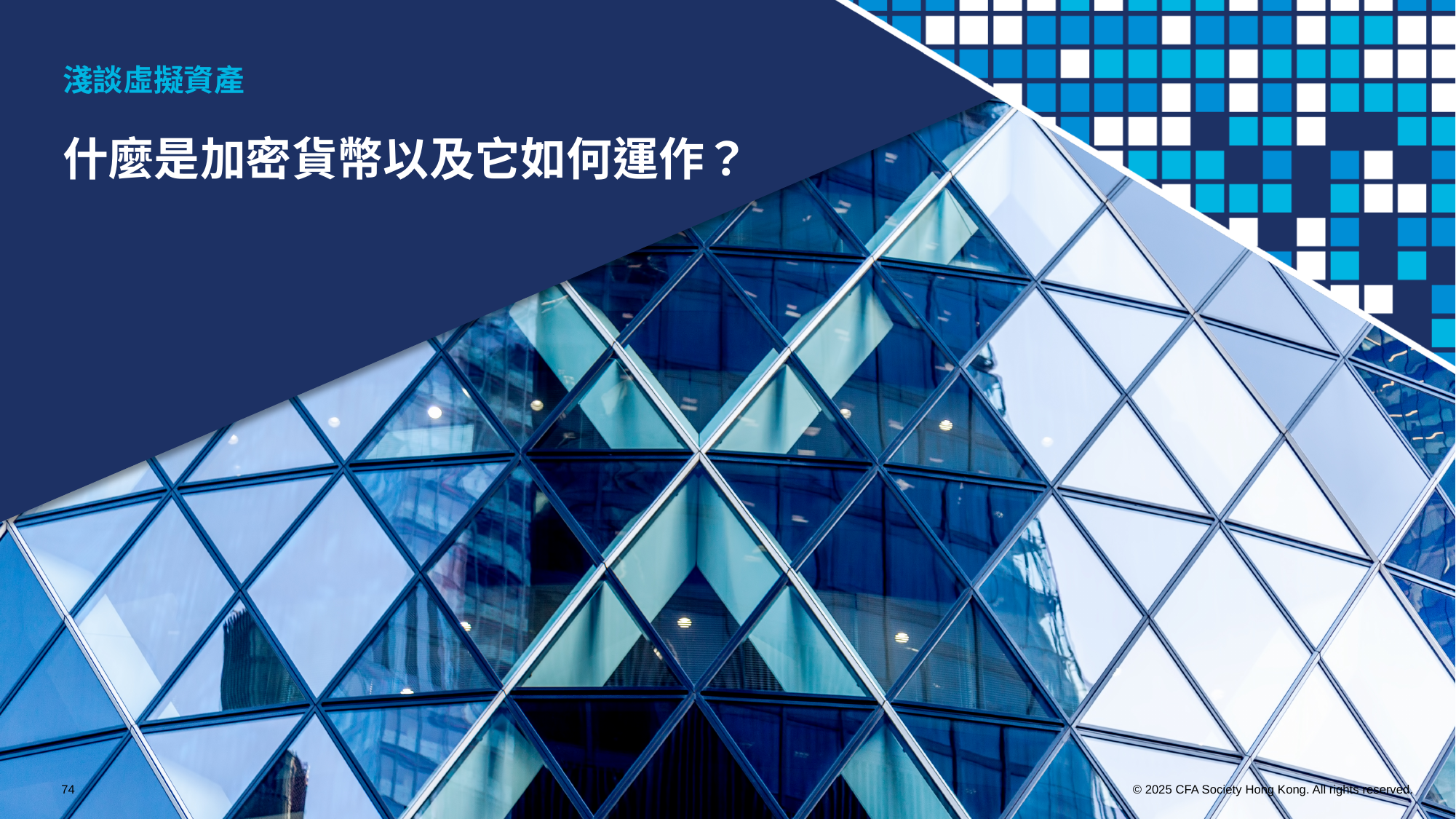

淺談虛擬資產
什麼是加密貨幣以及它如何運作？
74
© 2025 CFA Society Hong Kong. All rights reserved.